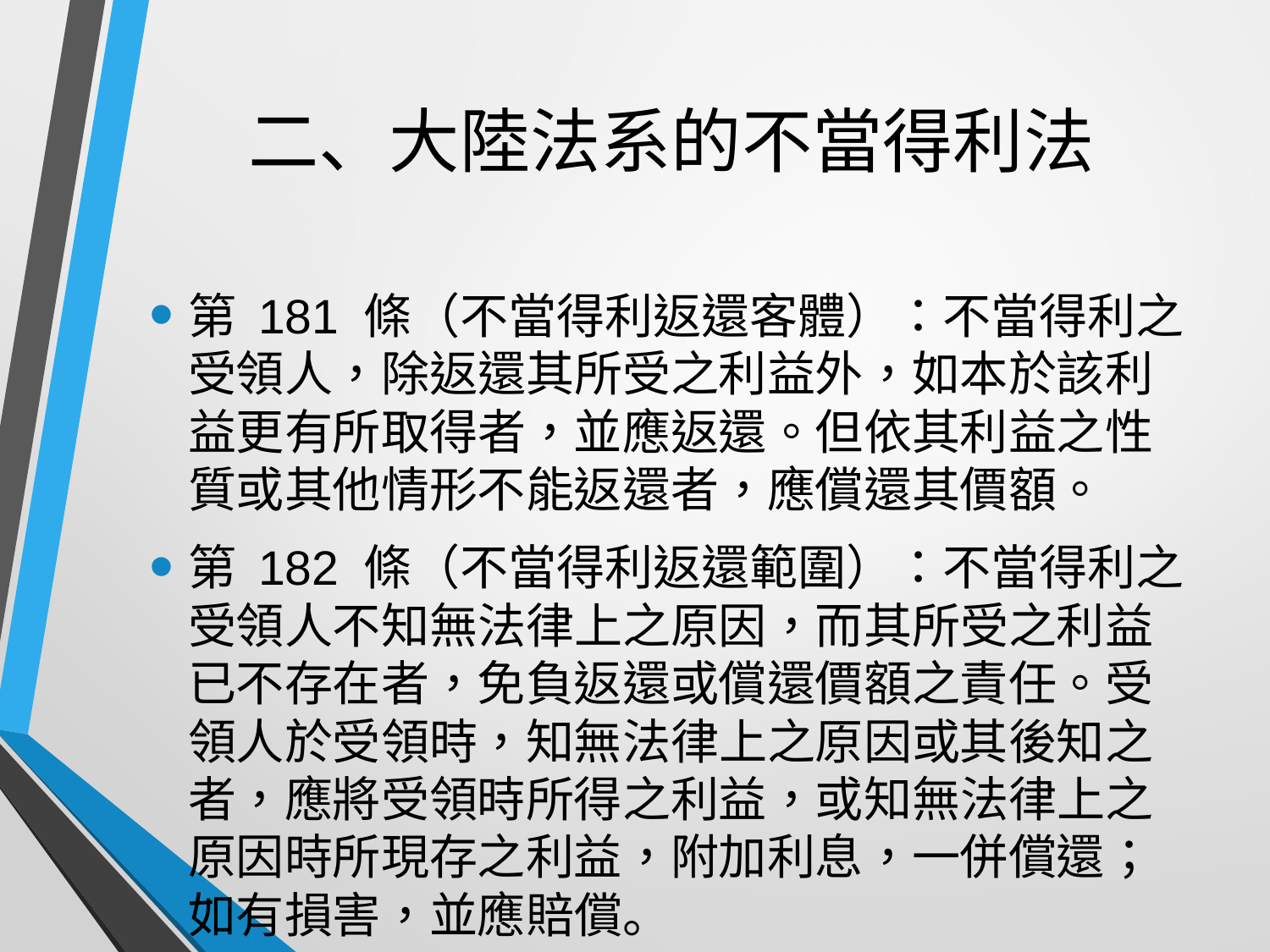

# 二、大陸法系的不當得利法
第 181 條（不當得利返還客體）：不當得利之受領人，除返還其所受之利益外，如本於該利益更有所取得者，並應返還。但依其利益之性質或其他情形不能返還者，應償還其價額。
第 182 條（不當得利返還範圍）：不當得利之受領人不知無法律上之原因，而其所受之利益已不存在者，免負返還或償還價額之責任。受領人於受領時，知無法律上之原因或其後知之者，應將受領時所得之利益，或知無法律上之原因時所現存之利益，附加利息，一併償還；如有損害，並應賠償。